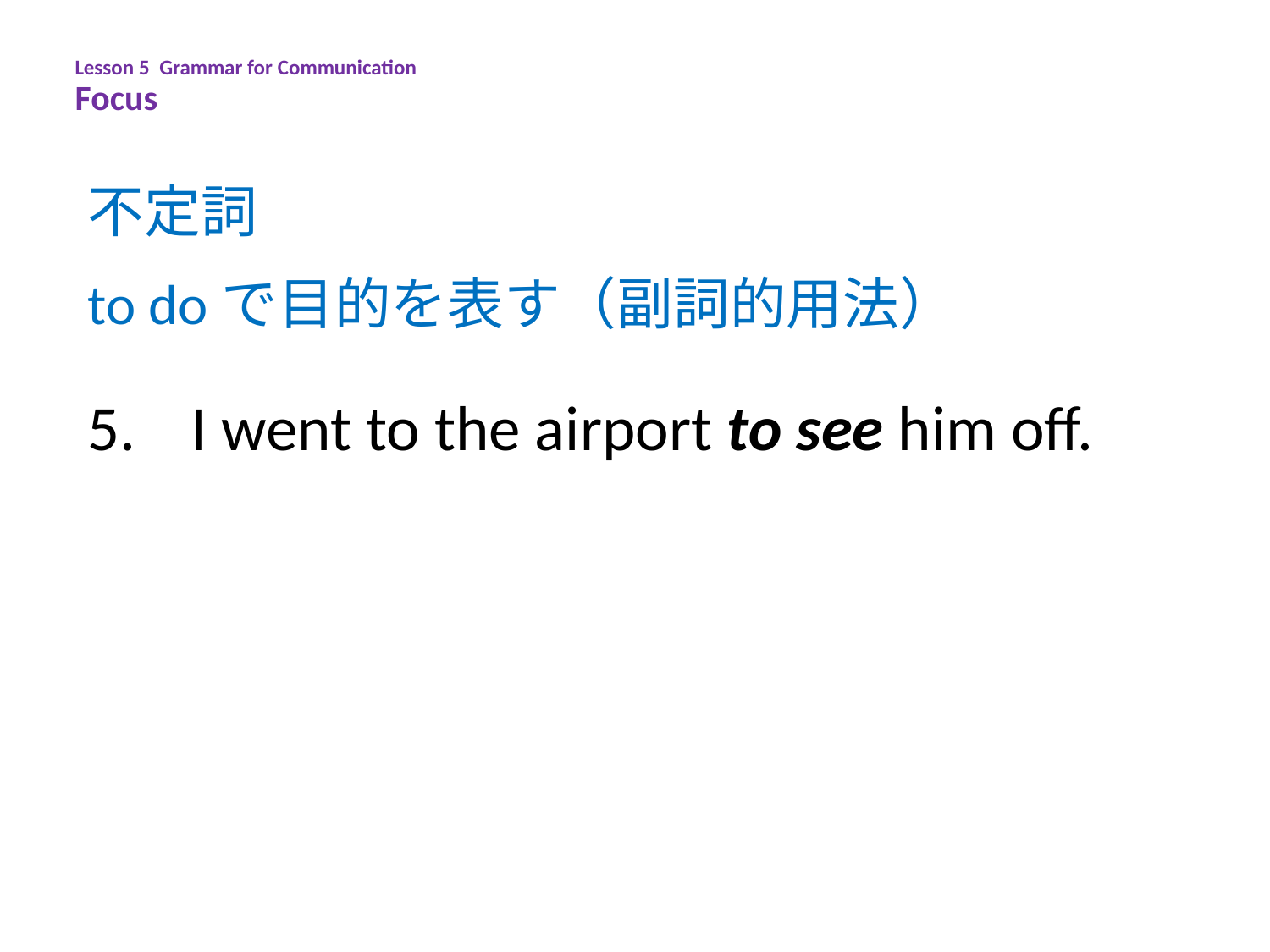

Lesson 5  Grammar for Communication
Focus
不定詞
to doで目的を表す（副詞的用法）
I went to the airport to see him off.